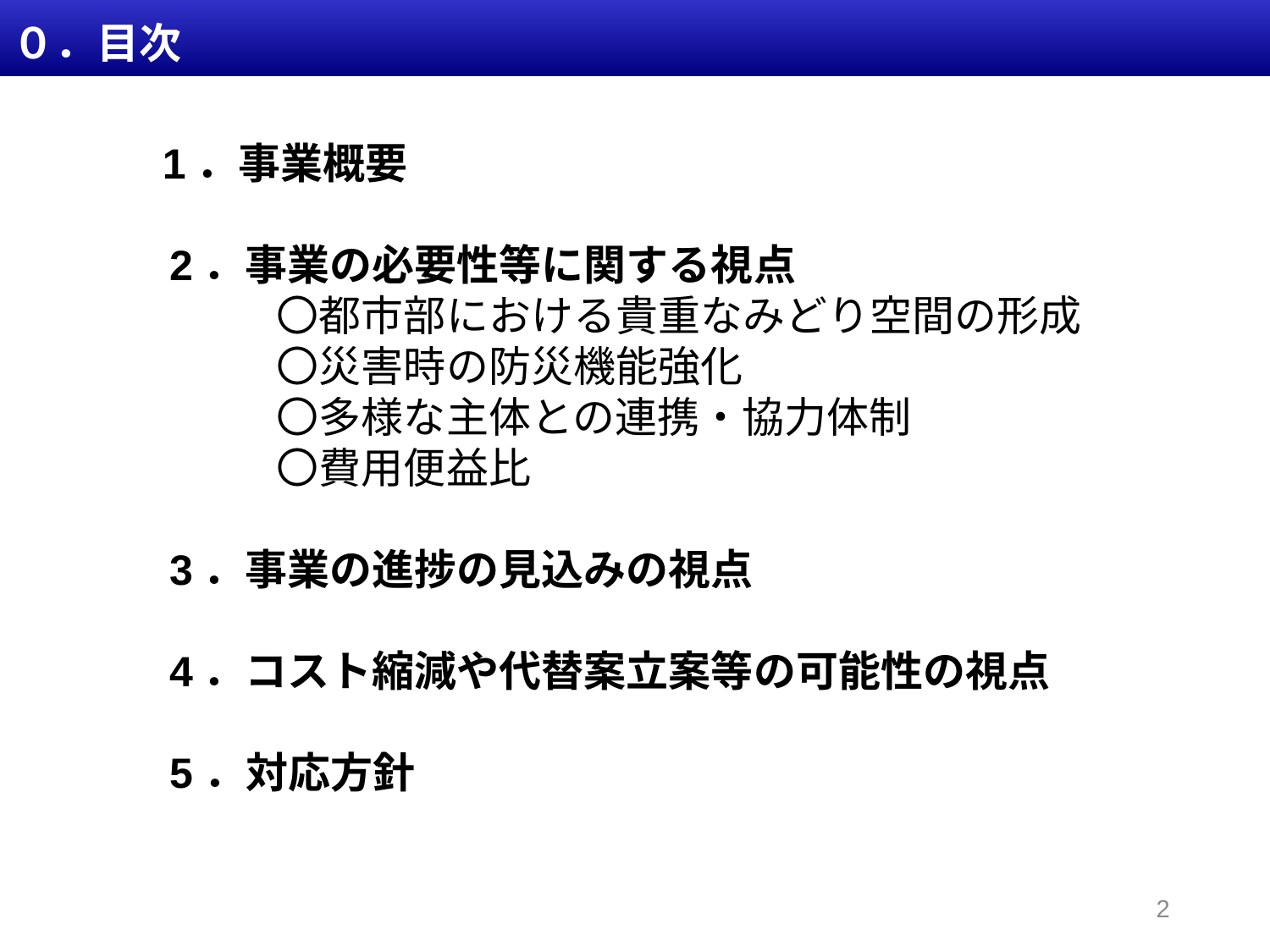

０．目次

　 1．事業概要

　 2．事業の必要性等に関する視点
　　　　〇都市部における貴重なみどり空間の形成
　　　　〇災害時の防災機能強化
　　　　〇多様な主体との連携・協力体制
　　　　〇費用便益比

　 3．事業の進捗の見込みの視点

　 4．コスト縮減や代替案立案等の可能性の視点

　 5．対応方針

2